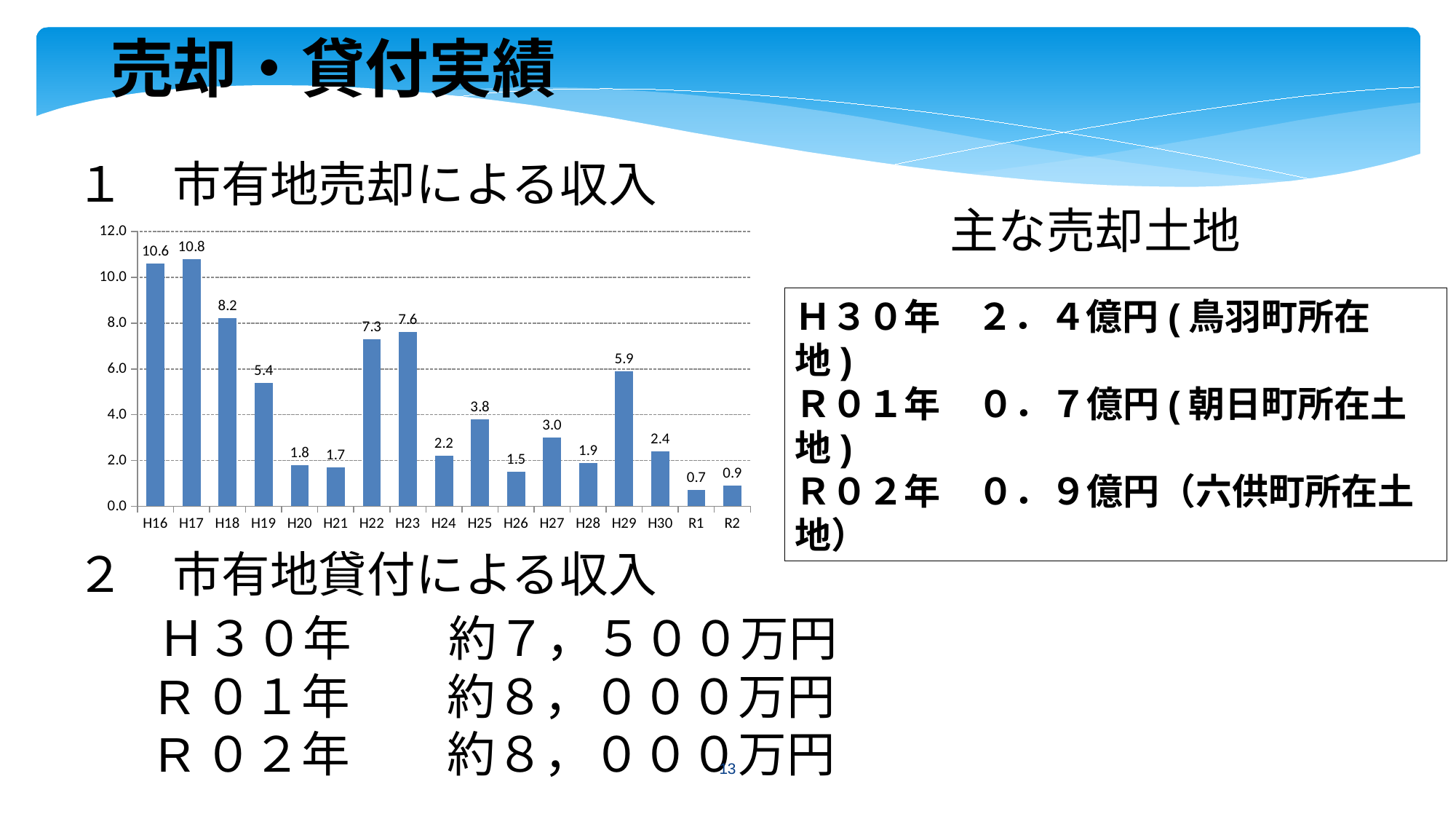

売却・貸付実績
１　市有地売却による収入
主な売却土地

### Chart

| Category | 不動産売払収入 |
|---|---|
| H16 | 10.6 |
| H17 | 10.8 |
| H18 | 8.2 |
| H19 | 5.4 |
| H20 | 1.8 |
| H21 | 1.7 |
| H22 | 7.3 |
| H23 | 7.6 |
| H24 | 2.2 |
| H25 | 3.8 |
| H26 | 1.5 |
| H27 | 3.0 |
| H28 | 1.9 |
| H29 | 5.9 |
| H30 | 2.4 |
| R1 | 0.7 |
| R2 | 0.9 |
Ｈ３０年　２．４億円(鳥羽町所在地)
Ｒ０１年　０．７億円(朝日町所在土地)
Ｒ０２年　０．９億円（六供町所在土地）
２　市有地貸付による収入
Ｈ３０年　　約７，５００万円
R０１年　　約８，０００万円
R０２年　　約８，０００万円
13